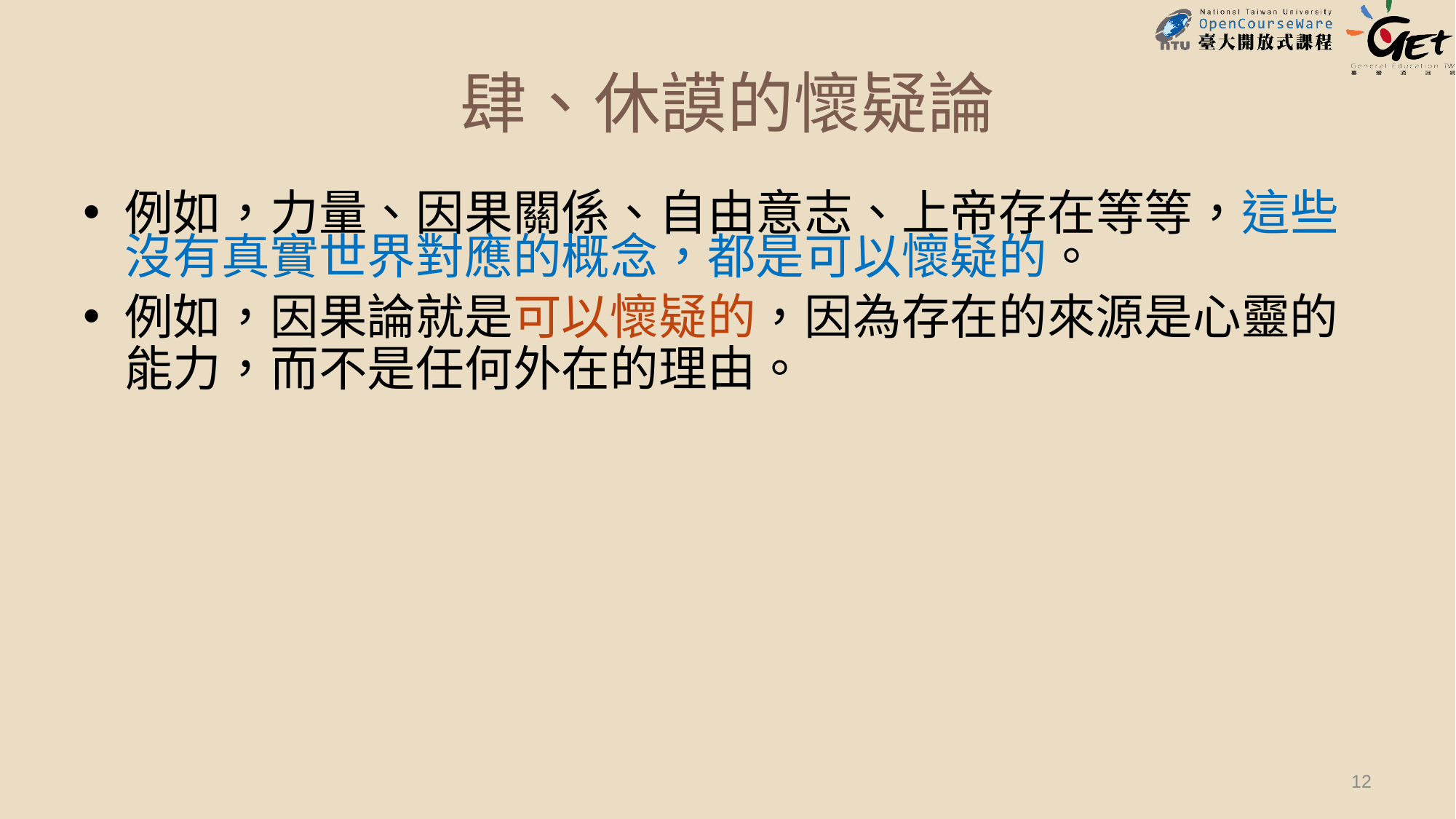

# 肆、休謨的懷疑論
例如，力量、因果關係、自由意志、上帝存在等等，這些沒有真實世界對應的概念，都是可以懷疑的。
例如，因果論就是可以懷疑的，因為存在的來源是心靈的能力，而不是任何外在的理由。
12